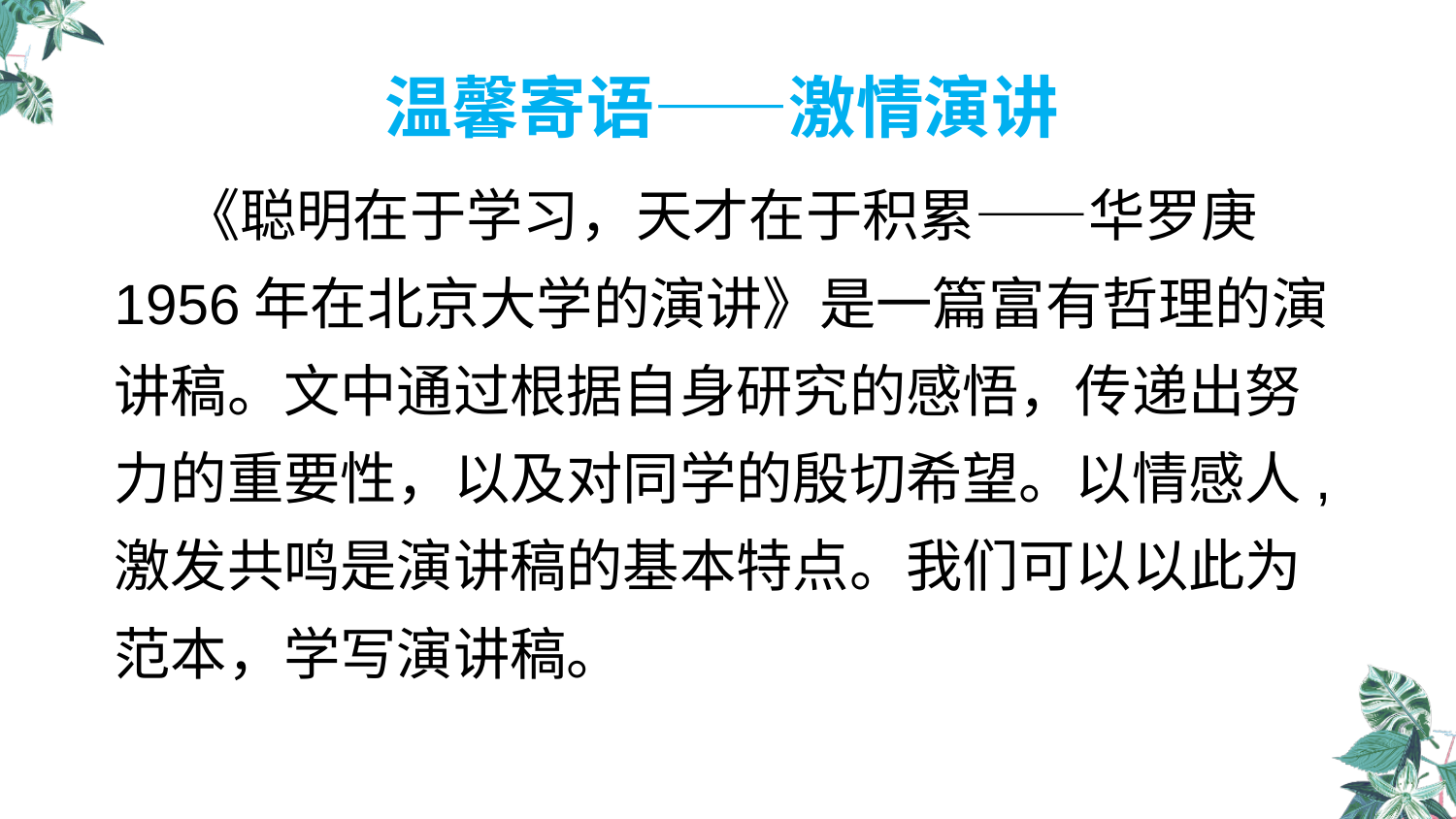

温馨寄语——激情演讲
    《聪明在于学习，天才在于积累——华罗庚1956年在北京大学的演讲》是一篇富有哲理的演讲稿。文中通过根据自身研究的感悟，传递出努力的重要性，以及对同学的殷切希望。以情感人,激发共鸣是演讲稿的基本特点。我们可以以此为范本，学写演讲稿。